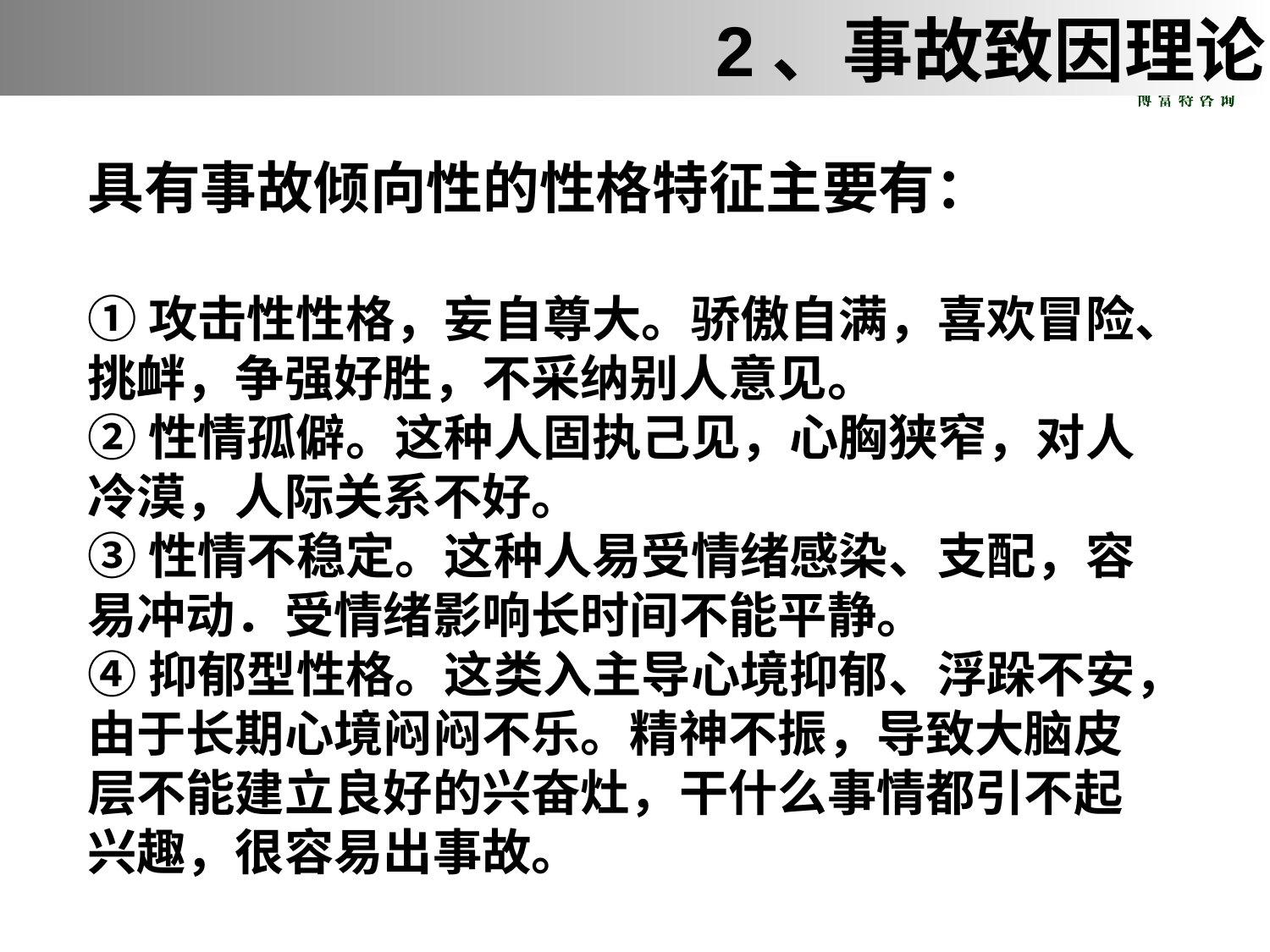

1、事故与人的关系
2、事故致因理论
具有事故倾向性的性格特征主要有：

①攻击性性格，妄自尊大。骄傲自满，喜欢冒险、挑衅，争强好胜，不采纳别人意见。
②性情孤僻。这种人固执己见，心胸狭窄，对人冷漠，人际关系不好。
③性情不稳定。这种人易受情绪感染、支配，容易冲动．受情绪影响长时间不能平静。
④抑郁型性格。这类入主导心境抑郁、浮跺不安，由于长期心境闷闷不乐。精神不振，导致大脑皮层不能建立良好的兴奋灶，干什么事情都引不起兴趣，很容易出事故。